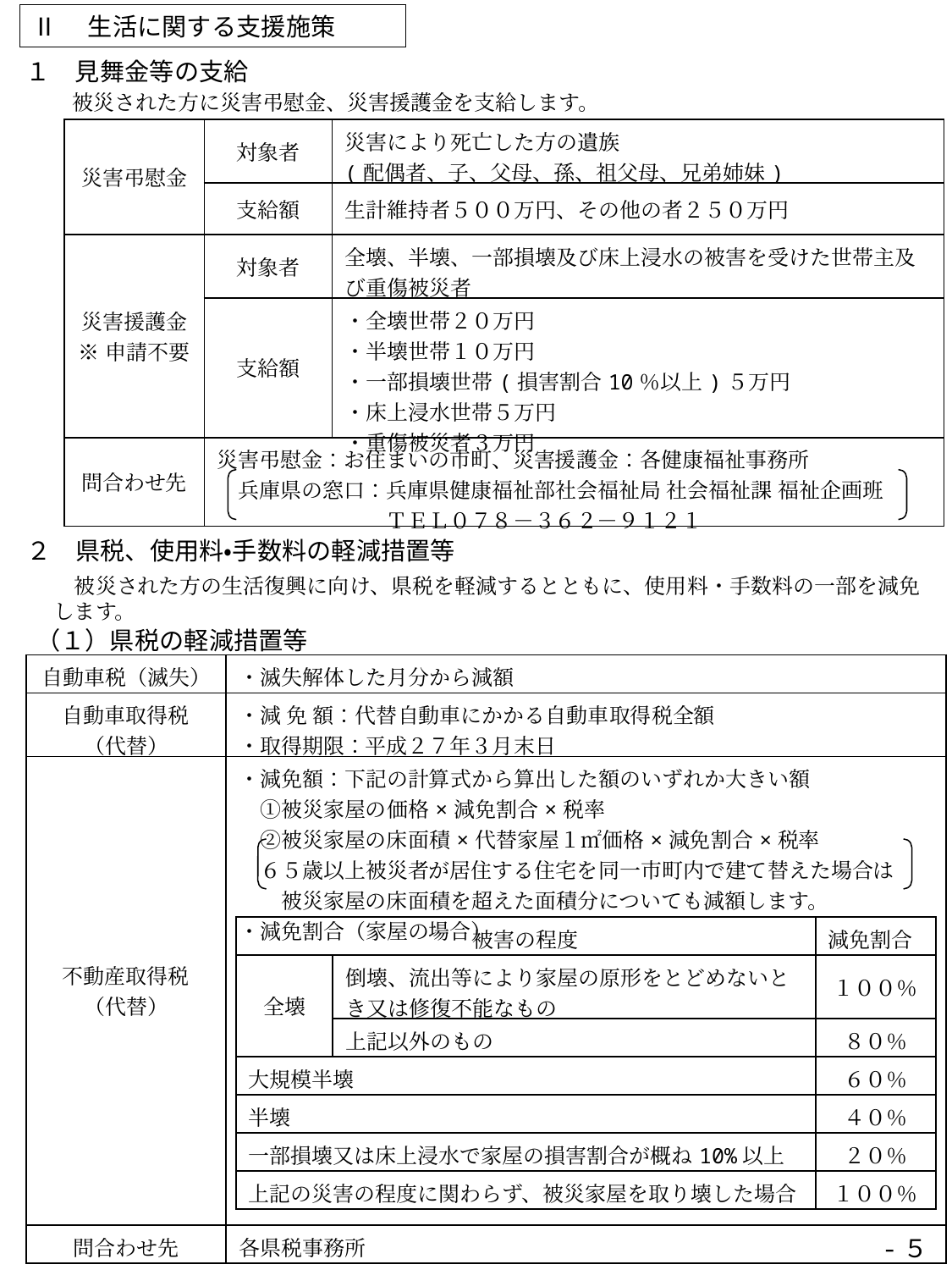

Ⅱ　生活に関する支援施策
１　見舞金等の支給
被災された方に災害弔慰金、災害援護金を支給します。
| 災害弔慰金 | 対象者 | 災害により死亡した方の遺族 (配偶者、子、父母、孫、祖父母、兄弟姉妹) |
| --- | --- | --- |
|  | 支給額 | 生計維持者５００万円、その他の者２５０万円 |
| 災害援護金 ※申請不要 | 対象者 | 全壊、半壊、一部損壊及び床上浸水の被害を受けた世帯主及び重傷被災者 |
|  | 支給額 | ・全壊世帯２０万円 ・半壊世帯１０万円 ・一部損壊世帯(損害割合10％以上)５万円 ・床上浸水世帯５万円 ・重傷被災者３万円 |
| 問合わせ先 | 災害弔慰金：お住まいの市町、災害援護金：各健康福祉事務所 　兵庫県の窓口：兵庫県健康福祉部社会福祉局 社会福祉課 福祉企画班 　　　　　　　　ＴＥＬ０７８－３６２－９１２１ |  |

２　県税、使用料・手数料の軽減措置等
　被災された方の生活復興に向け、県税を軽減するとともに、使用料・手数料の一部を減免
します。
（１）県税の軽減措置等
| 自動車税（滅失） | ・滅失解体した月分から減額 |
| --- | --- |
| 自動車取得税 （代替） | ・減 免 額：代替自動車にかかる自動車取得税全額 ・取得期限：平成２７年３月末日 |
| 不動産取得税 （代替） | ・減免額：下記の計算式から算出した額のいずれか大きい額 　①被災家屋の価格×減免割合×税率 　②被災家屋の床面積×代替家屋１㎡価格×減免割合×税率 　６５歳以上被災者が居住する住宅を同一市町内で建て替えた場合は 　　被災家屋の床面積を超えた面積分についても減額します。 ・減免割合（家屋の場合） |
| 問合わせ先 | 各県税事務所 |

| 被害の程度 |  | 減免割合 |
| --- | --- | --- |
| 全壊 | 倒壊、流出等により家屋の原形をとどめないとき又は修復不能なもの | １００％ |
|  | 上記以外のもの | ８０％ |
| 大規模半壊 |  | ６０％ |
| 半壊 |  | ４０％ |
| 一部損壊又は床上浸水で家屋の損害割合が概ね10%以上 |  | ２０％ |
| 上記の災害の程度に関わらず、被災家屋を取り壊した場合 |  | １００％ |
-５-